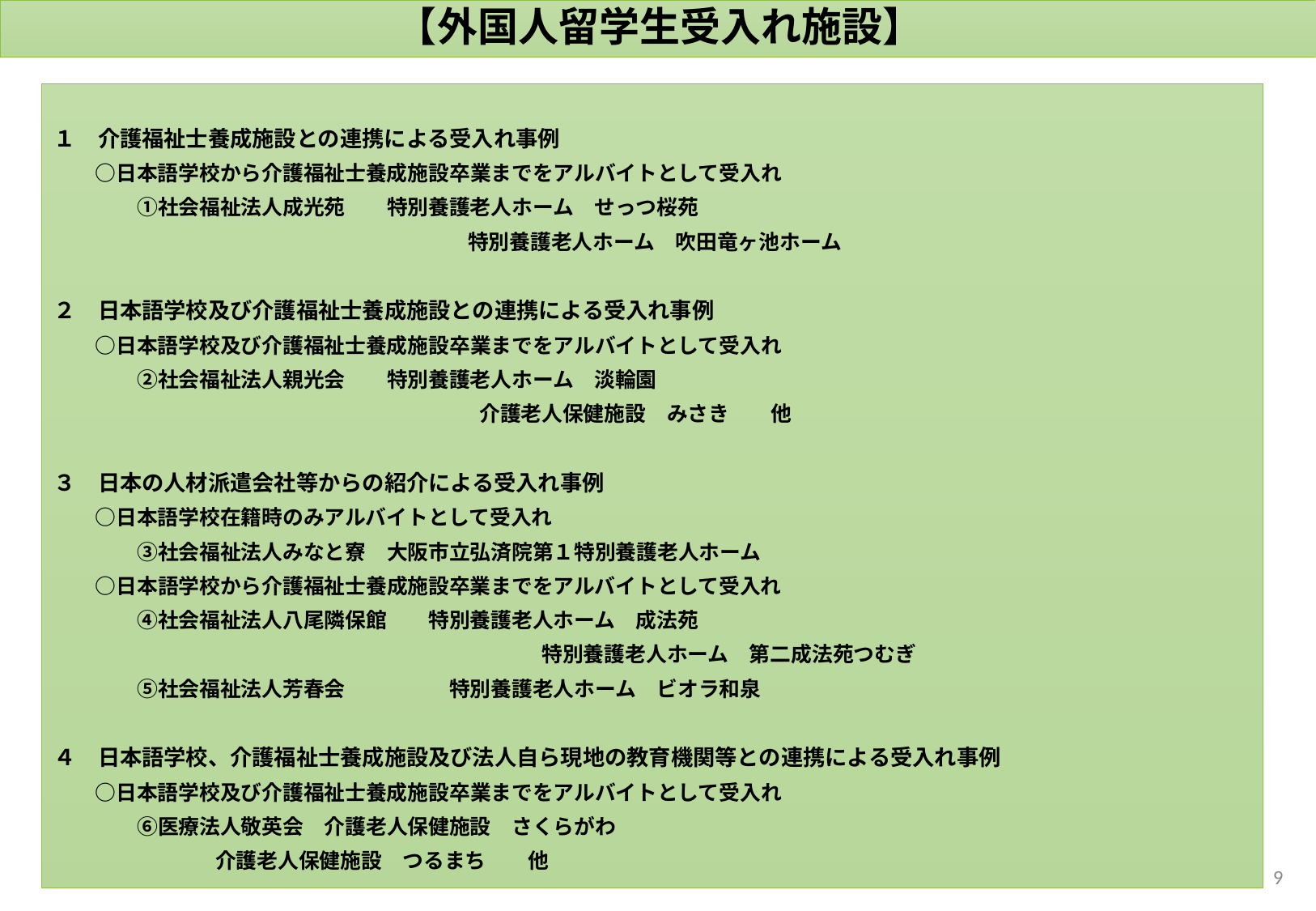

# 【外国人留学生受入れ施設】

１　介護福祉士養成施設との連携による受入れ事例
　　○日本語学校から介護福祉士養成施設卒業までをアルバイトとして受入れ
　　　　①社会福祉法人成光苑　　特別養護老人ホーム　せっつ桜苑
　　　　　　　　　　　　　　　　　　   　 特別養護老人ホーム　吹田竜ヶ池ホーム

２　日本語学校及び介護福祉士養成施設との連携による受入れ事例
　　○日本語学校及び介護福祉士養成施設卒業までをアルバイトとして受入れ
　　　　②社会福祉法人親光会　　特別養護老人ホーム　淡輪園
　　　　　　　　　　　　　　　　　　 　　 介護老人保健施設　みさき　　他

３　日本の人材派遣会社等からの紹介による受入れ事例
　　○日本語学校在籍時のみアルバイトとして受入れ
　　　　③社会福祉法人みなと寮　大阪市立弘済院第１特別養護老人ホーム
　　○日本語学校から介護福祉士養成施設卒業までをアルバイトとして受入れ
　　　　④社会福祉法人八尾隣保館　　特別養護老人ホーム　成法苑
　　　　　　　　　　　　　　　　　　　　　　  　特別養護老人ホーム　第二成法苑つむぎ
　　　　⑤社会福祉法人芳春会　　　　　特別養護老人ホーム　ビオラ和泉

４　日本語学校、介護福祉士養成施設及び法人自ら現地の教育機関等との連携による受入れ事例
　　○日本語学校及び介護福祉士養成施設卒業までをアルバイトとして受入れ
　　　　⑥医療法人敬英会　介護老人保健施設　さくらがわ
                                  介護老人保健施設　つるまち　　他
9